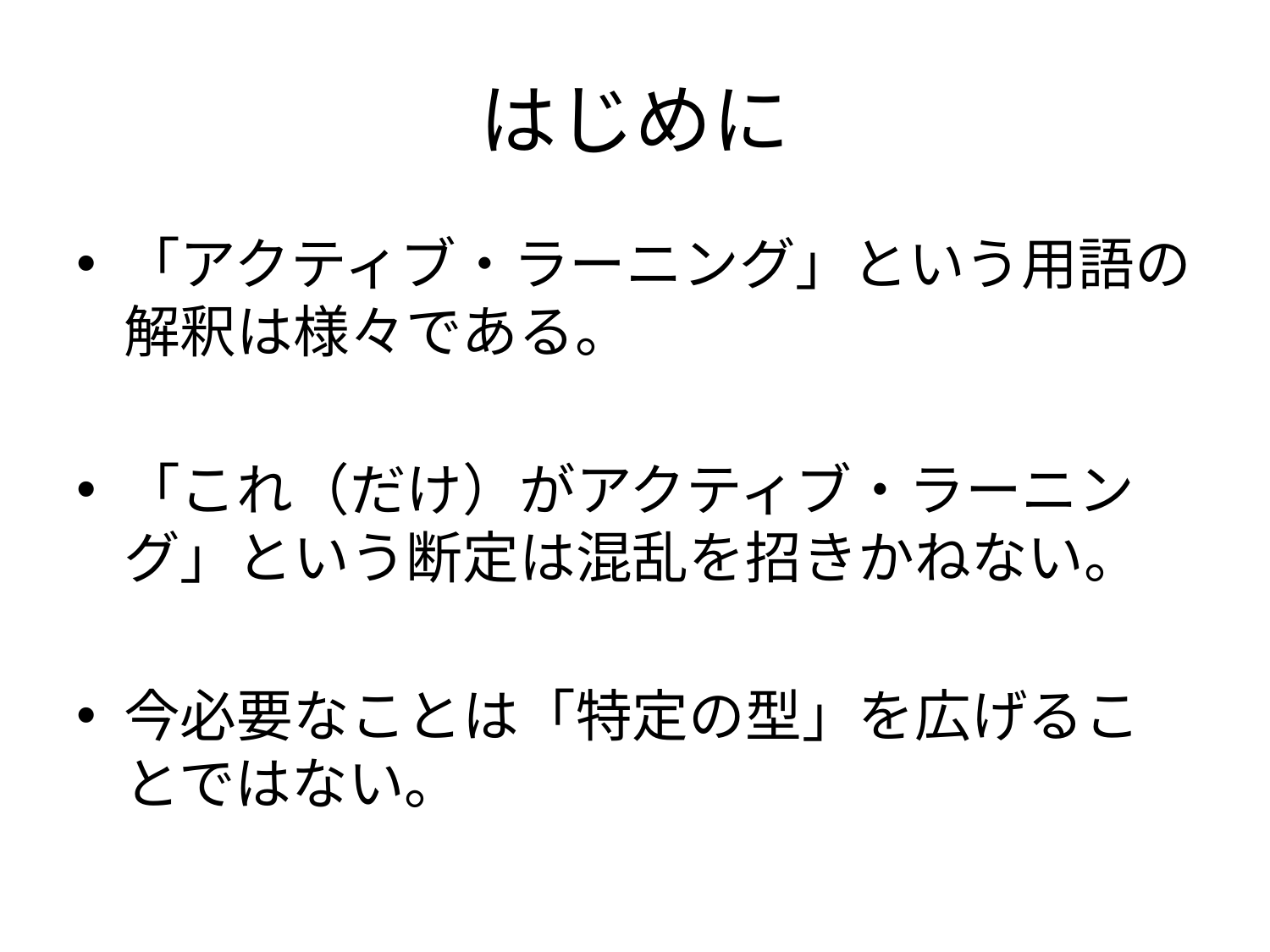

# はじめに
「アクティブ・ラーニング」という用語の解釈は様々である。

「これ（だけ）がアクティブ・ラーニング」という断定は混乱を招きかねない。

今必要なことは「特定の型」を広げることではない。